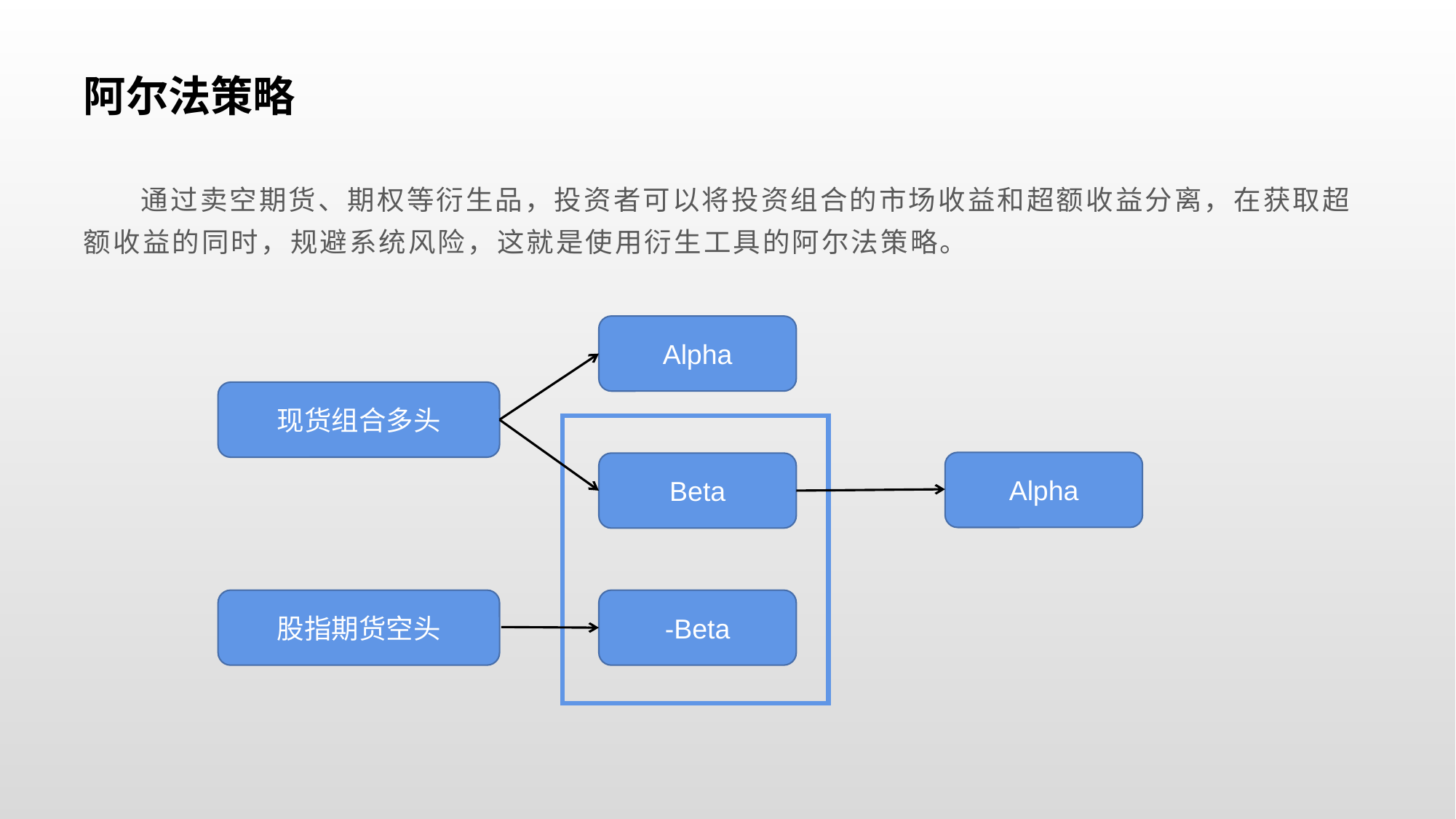

# 阿尔法策略
      通过卖空期货、期权等衍生品，投资者可以将投资组合的市场收益和超额收益分离，在获取超额收益的同时，规避系统风险，这就是使用衍生工具的阿尔法策略。

Alpha
现货组合多头

Alpha
Beta
股指期货空头
-Beta